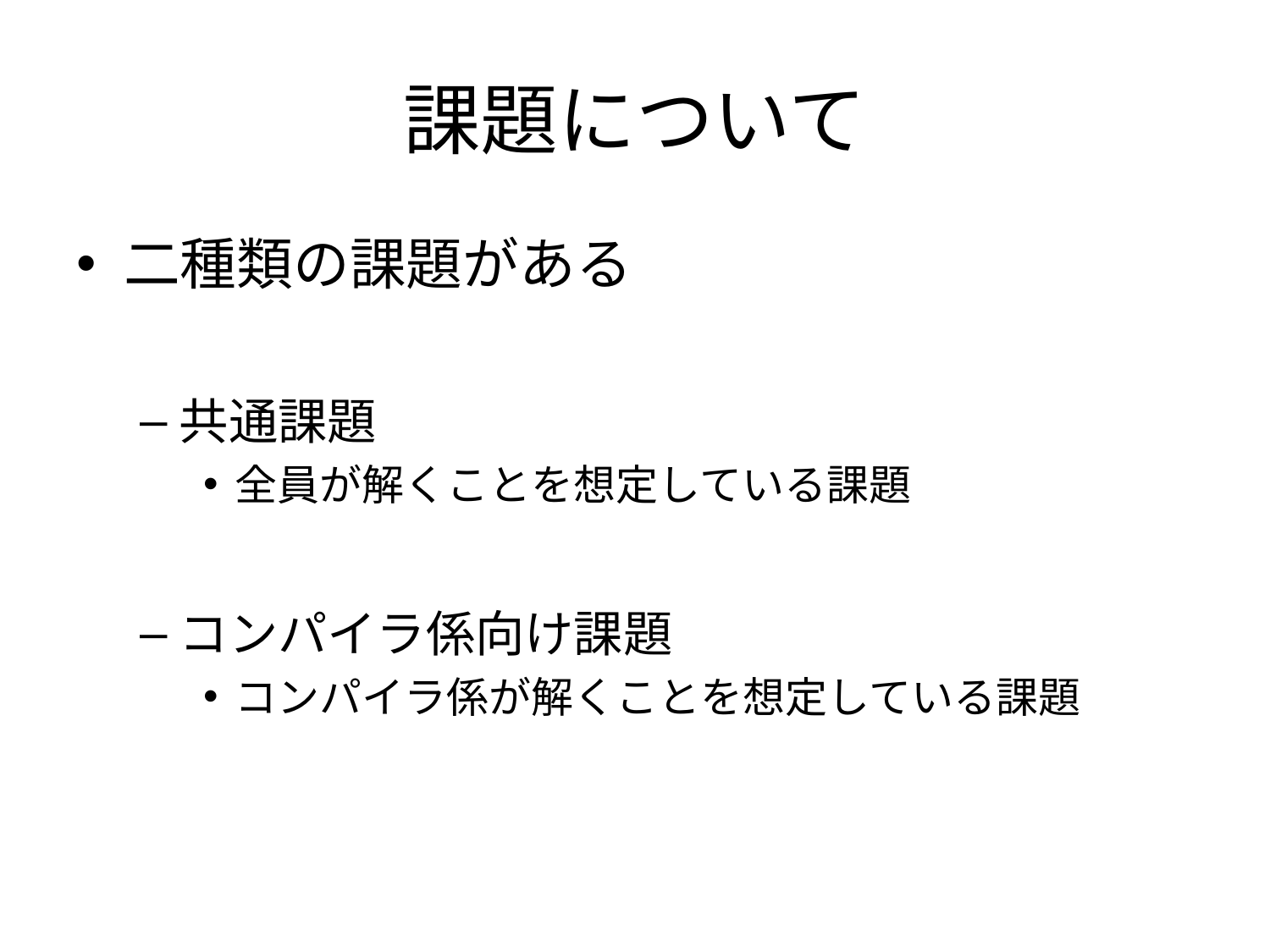

# 課題について
二種類の課題がある

共通課題
全員が解くことを想定している課題

コンパイラ係向け課題
コンパイラ係が解くことを想定している課題